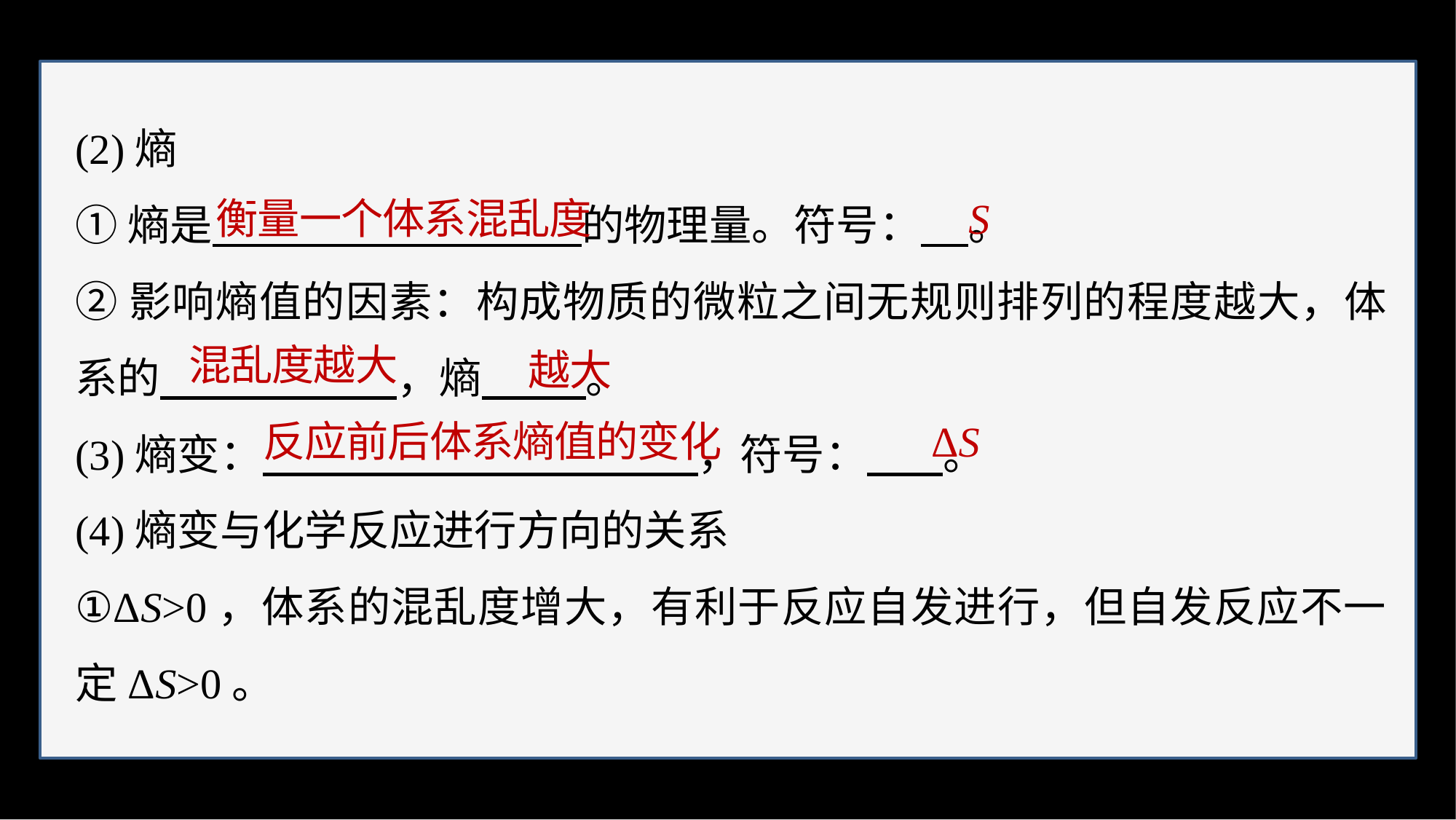

(2)熵
①熵是                                       的物理量。符号：     。
②影响熵值的因素：构成物质的微粒之间无规则排列的程度越大，体系的                         ，熵           。
(3)熵变：                                              ，符号：        。
(4)熵变与化学反应进行方向的关系
①ΔS>0，体系的混乱度增大，有利于反应自发进行，但自发反应不一定ΔS>0。
衡量一个体系混乱度
S
混乱度越大
越大
反应前后体系熵值的变化
ΔS